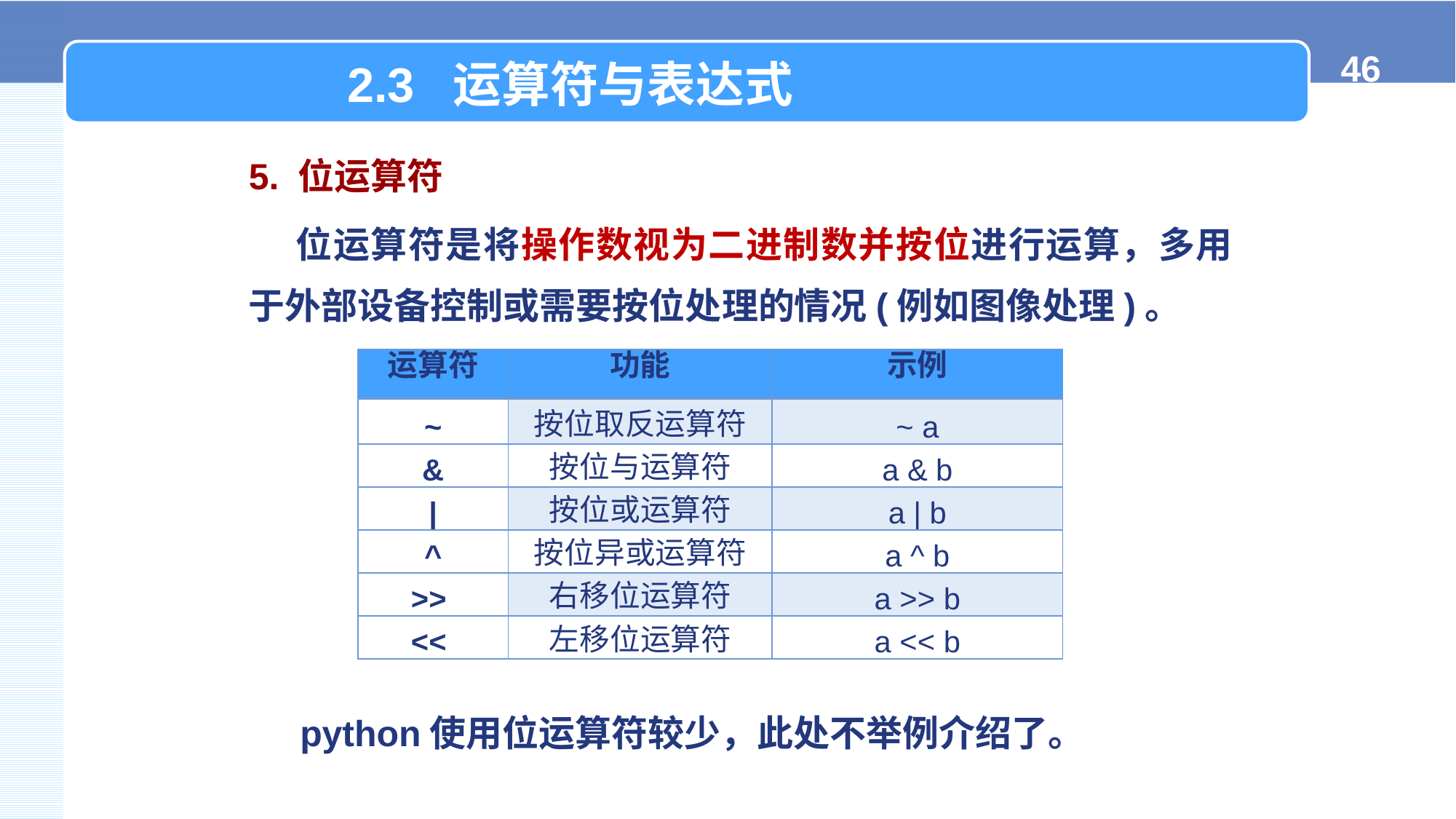

2.3  运算符与表达式
5. 位运算符
    位运算符是将操作数视为二进制数并按位进行运算，多用于外部设备控制或需要按位处理的情况(例如图像处理)。
| 运算符 | 功能 | 示例 |
| --- | --- | --- |
| ~ | 按位取反运算符 | ~ a |
| & | 按位与运算符 | a & b |
| | | 按位或运算符 | a | b |
| ^ | 按位异或运算符 | a ^ b |
| >> | 右移位运算符 | a >> b |
| << | 左移位运算符 | a << b |
python使用位运算符较少，此处不举例介绍了。